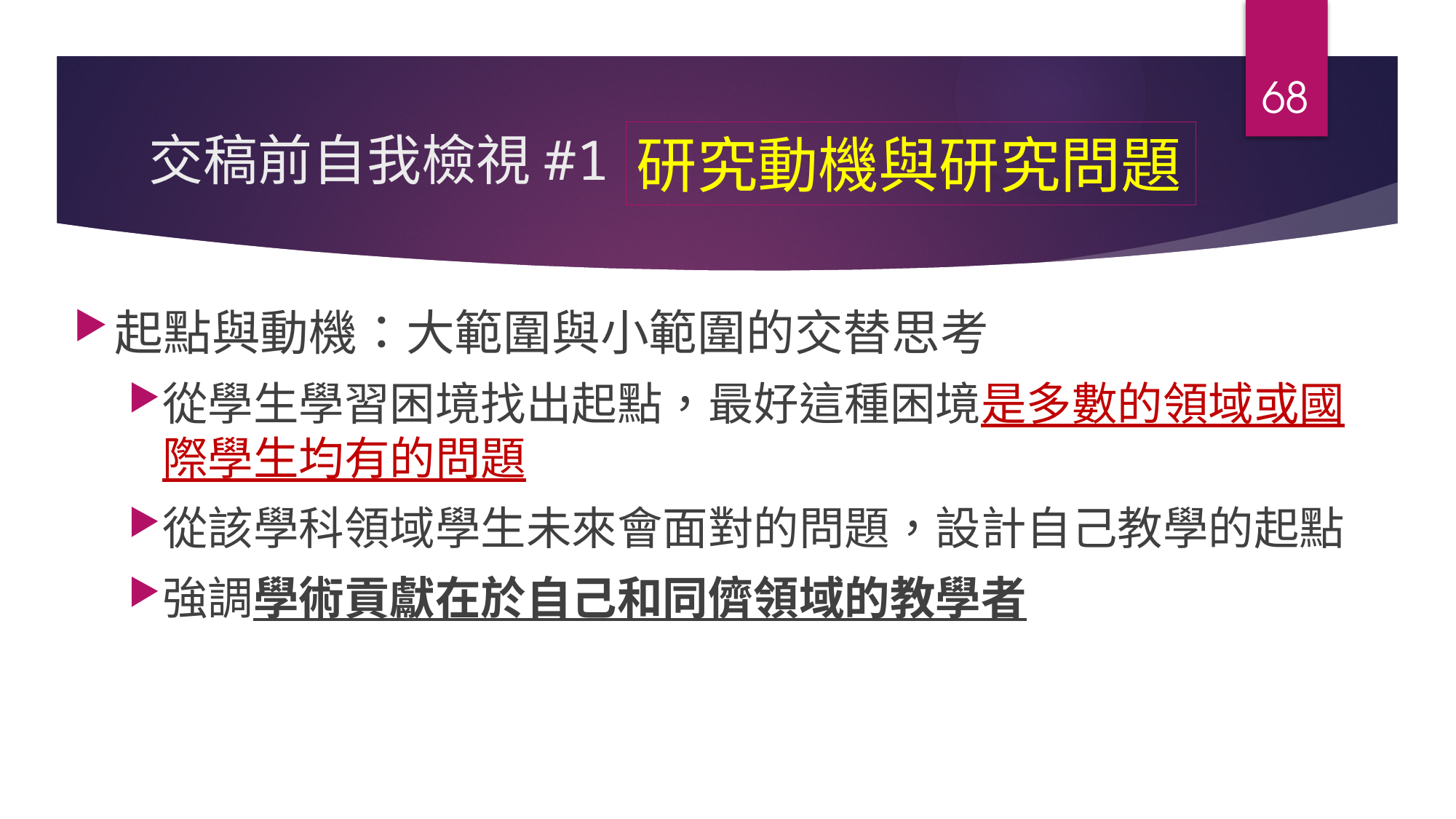

68
# 交稿前自我檢視#1
研究動機與研究問題
起點與動機：大範圍與小範圍的交替思考
從學生學習困境找出起點，最好這種困境是多數的領域或國際學生均有的問題
從該學科領域學生未來會面對的問題，設計自己教學的起點
強調學術貢獻在於自己和同儕領域的教學者